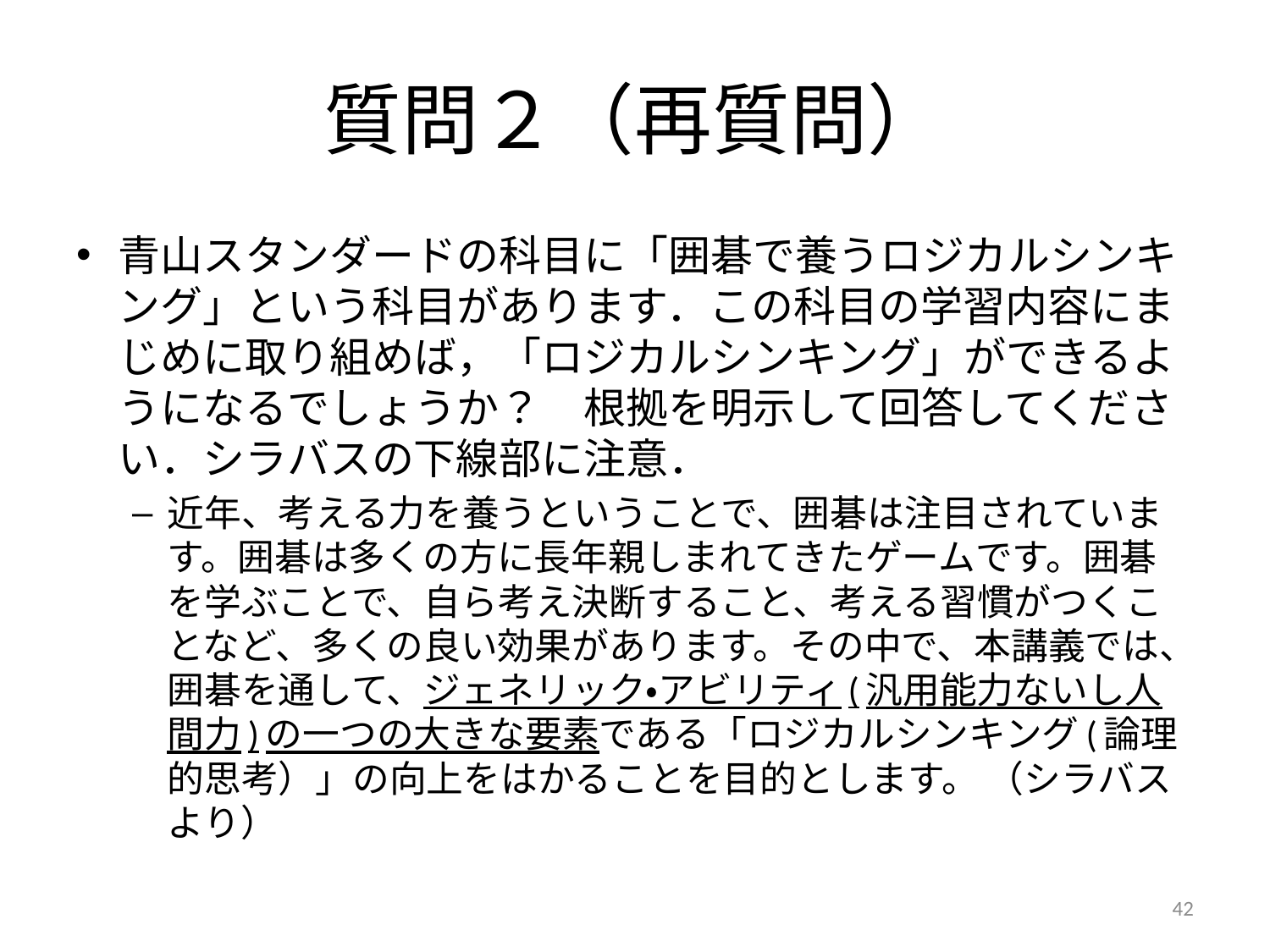

# 質問２（再質問）
青山スタンダードの科目に「囲碁で養うロジカルシンキング」という科目があります．この科目の学習内容にまじめに取り組めば，「ロジカルシンキング」ができるようになるでしょうか？　根拠を明示して回答してください．シラバスの下線部に注意．
近年、考える力を養うということで、囲碁は注目されています。囲碁は多くの方に長年親しまれてきたゲームです。囲碁を学ぶことで、自ら考え決断すること、考える習慣がつくことなど、多くの良い効果があります。その中で、本講義では、囲碁を通して、ジェネリック・アビリティ(汎用能力ないし人間力)の一つの大きな要素である「ロジカルシンキング(論理的思考）」の向上をはかることを目的とします。 （シラバスより）
42